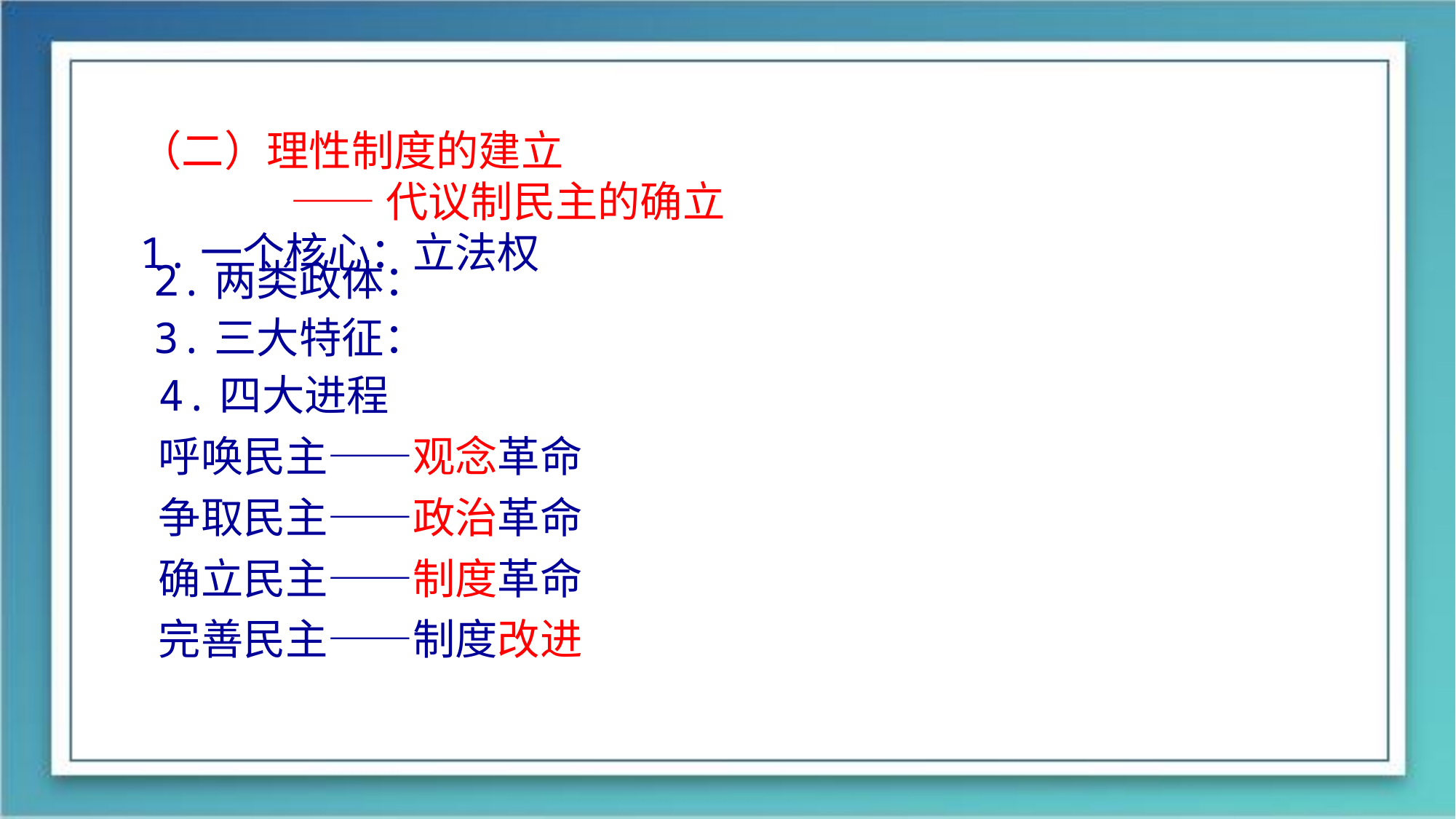

（二）理性制度的建立
                ——代议制民主的确立
1.一个核心：立法权
2.两类政体：
3.三大特征：
4.四大进程
呼唤民主——观念革命
争取民主——政治革命
确立民主——制度革命
完善民主——制度改进